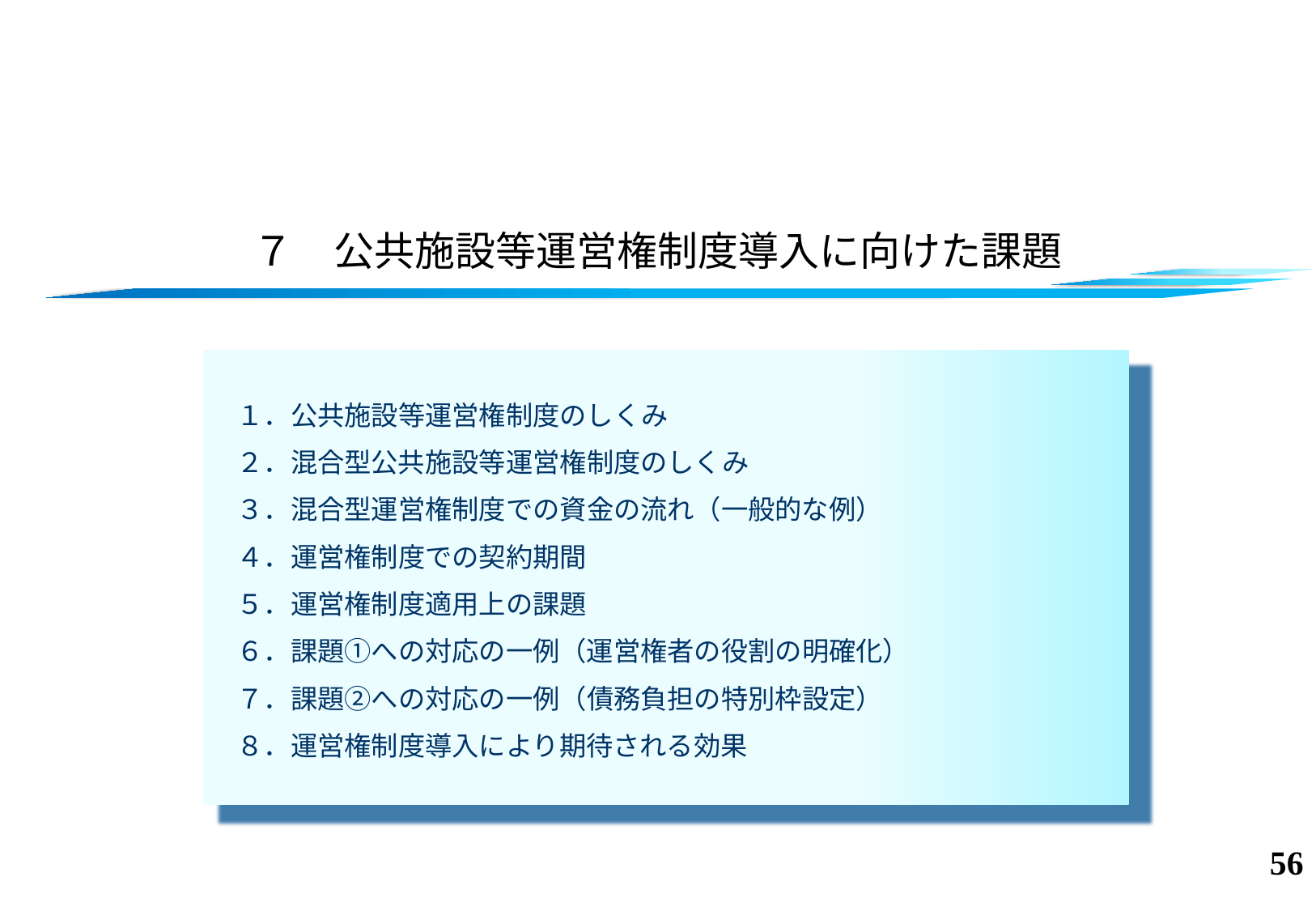

７　公共施設等運営権制度導入に向けた課題

１．公共施設等運営権制度のしくみ
２．混合型公共施設等運営権制度のしくみ
３．混合型運営権制度での資金の流れ（一般的な例）
４．運営権制度での契約期間
５．運営権制度適用上の課題
６．課題①への対応の一例（運営権者の役割の明確化）
７．課題②への対応の一例（債務負担の特別枠設定）
８．運営権制度導入により期待される効果
56